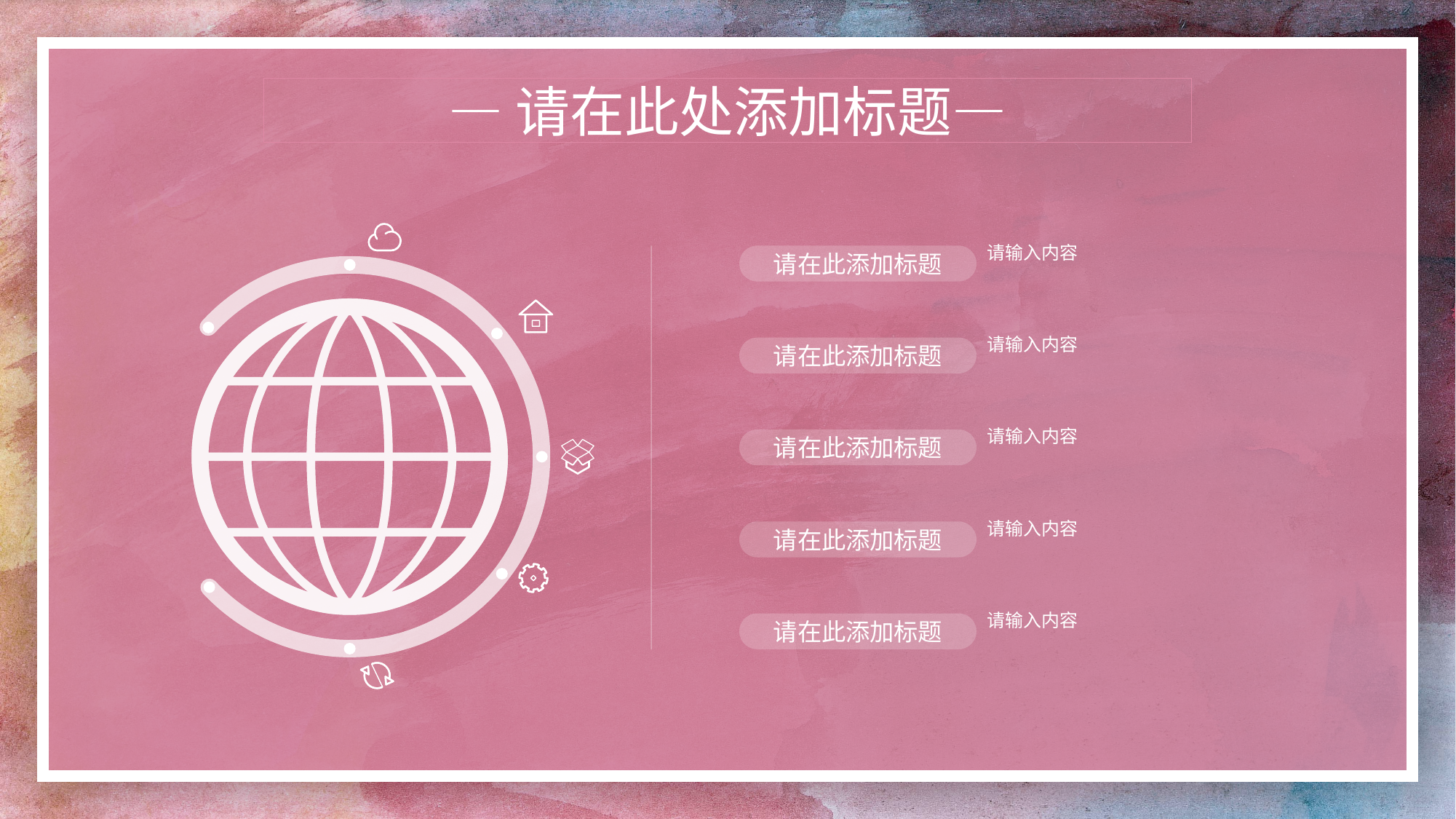

—请在此处添加标题—

请输入内容
请在此添加标题
请输入内容
请在此添加标题
请输入内容
请在此添加标题
请输入内容
请在此添加标题
请输入内容
请在此添加标题